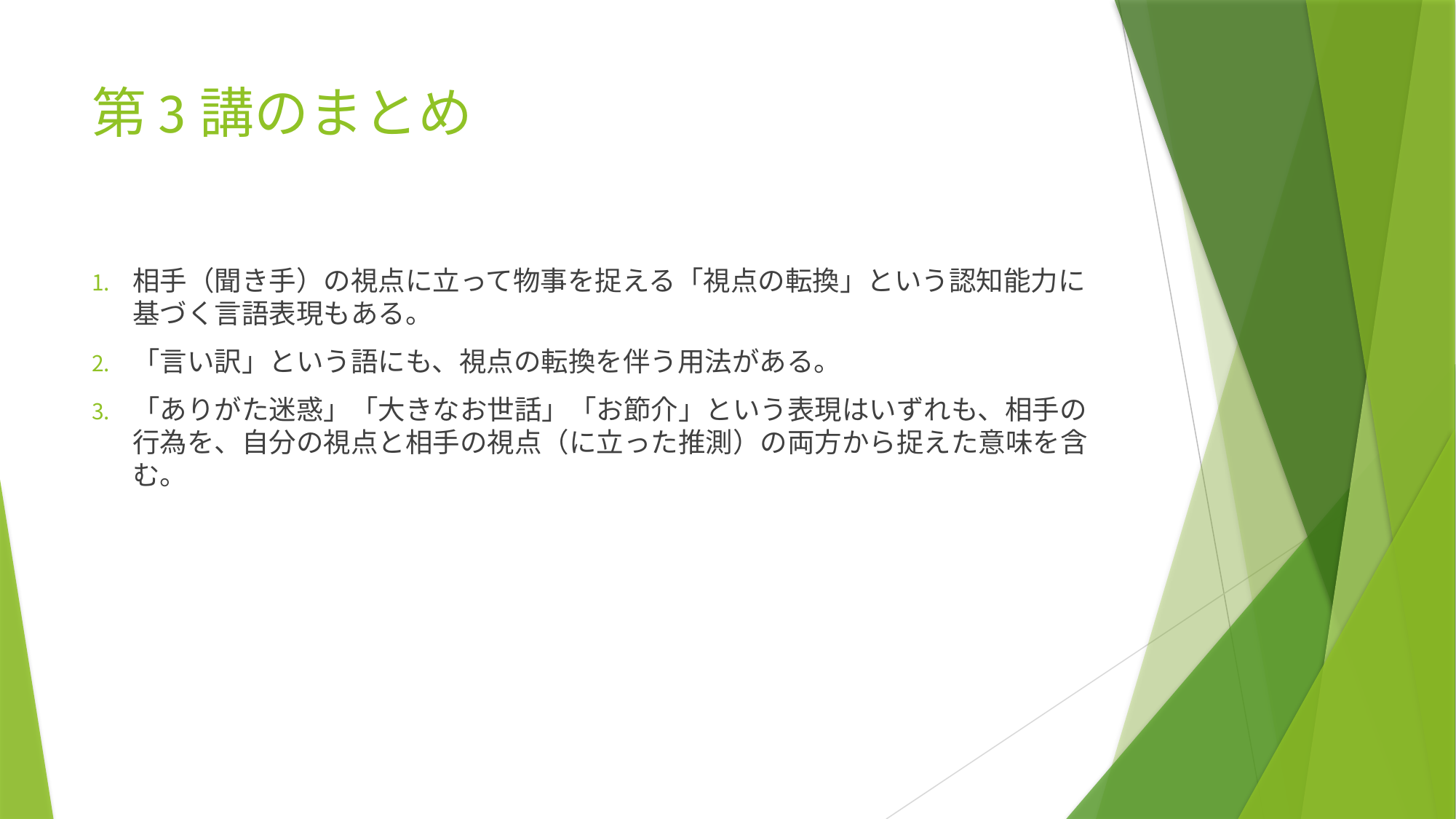

# 第3講のまとめ
相手（聞き手）の視点に立って物事を捉える「視点の転換」という認知能力に基づく言語表現もある。
「言い訳」という語にも、視点の転換を伴う用法がある。
「ありがた迷惑」「大きなお世話」「お節介」という表現はいずれも、相手の行為を、自分の視点と相手の視点（に立った推測）の両方から捉えた意味を含む。